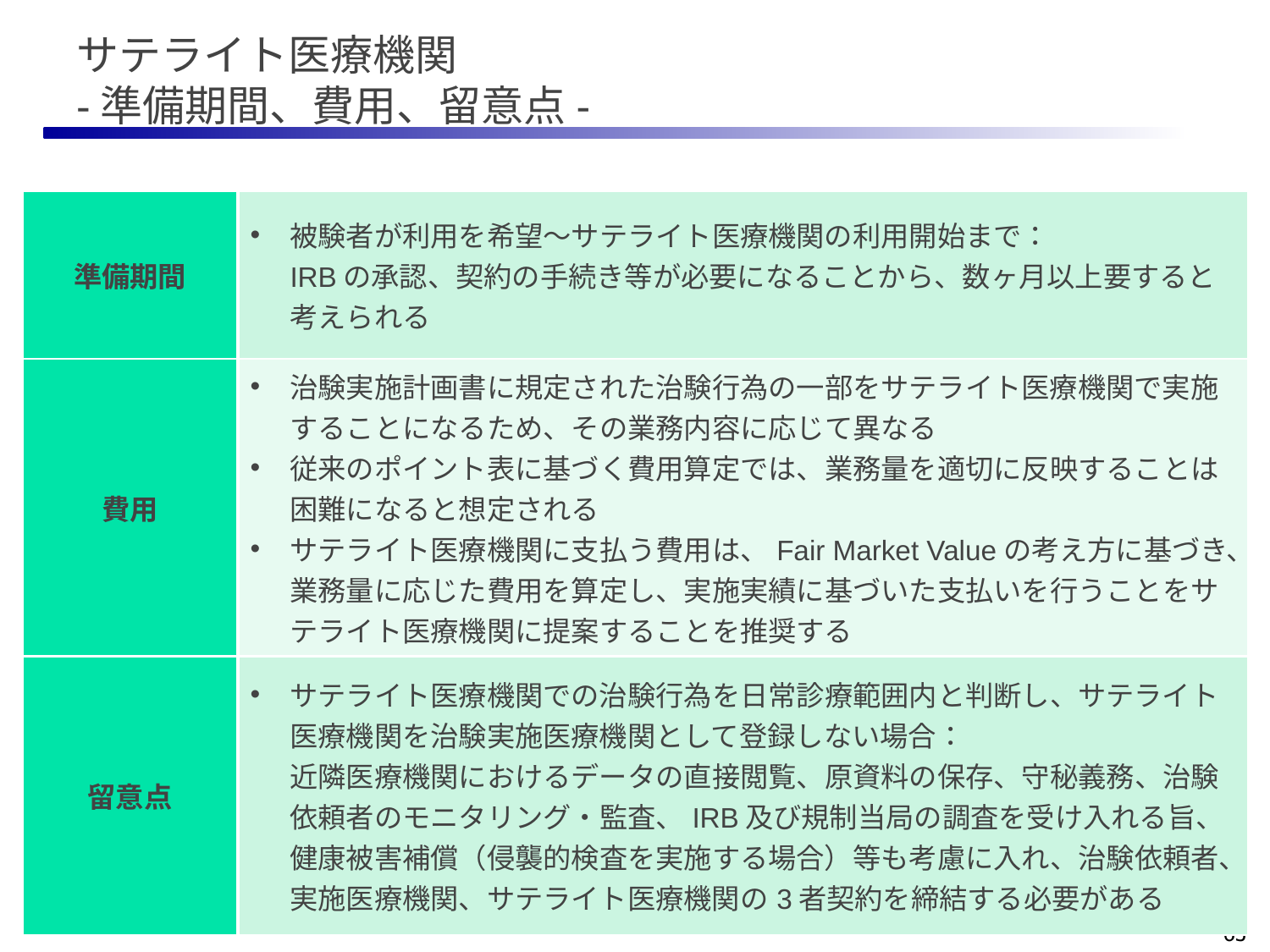

# サテライト医療機関 -準備期間、費用、留意点-
| 準備期間 | 被験者が利用を希望～サテライト医療機関の利用開始まで： IRBの承認、契約の手続き等が必要になることから、数ヶ月以上要すると考えられる |
| --- | --- |
| 費用 | 治験実施計画書に規定された治験行為の一部をサテライト医療機関で実施することになるため、その業務内容に応じて異なる 従来のポイント表に基づく費用算定では、業務量を適切に反映することは困難になると想定される サテライト医療機関に支払う費用は、Fair Market Valueの考え方に基づき、業務量に応じた費用を算定し、実施実績に基づいた支払いを行うことをサテライト医療機関に提案することを推奨する |
| 留意点 | サテライト医療機関での治験行為を日常診療範囲内と判断し、サテライト医療機関を治験実施医療機関として登録しない場合： 近隣医療機関におけるデータの直接閲覧、原資料の保存、守秘義務、治験依頼者のモニタリング・監査、IRB及び規制当局の調査を受け入れる旨、健康被害補償（侵襲的検査を実施する場合）等も考慮に入れ、治験依頼者、実施医療機関、サテライト医療機関の3者契約を締結する必要がある |
65